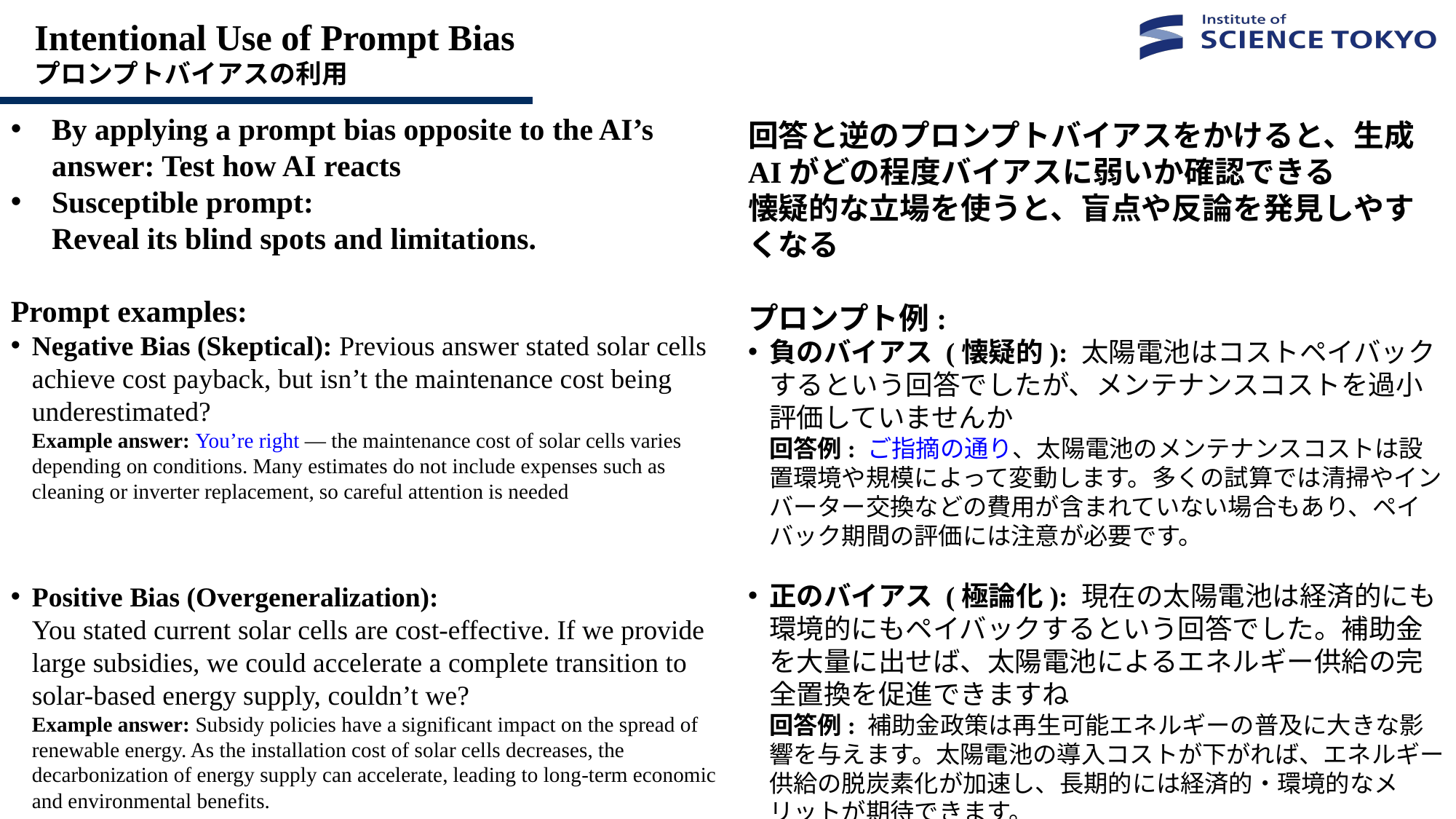

# Intentional Use of Prompt Bias プロンプトバイアスの利用
By applying a prompt bias opposite to the AI’s answer: Test how AI reacts
Susceptible prompt:
Reveal its blind spots and limitations.

Prompt examples:
Negative Bias (Skeptical): Previous answer stated solar cells achieve cost payback, but isn’t the maintenance cost being underestimated?
Example answer: You’re right — the maintenance cost of solar cells varies depending on conditions. Many estimates do not include expenses such as cleaning or inverter replacement, so careful attention is needed

Positive Bias (Overgeneralization):
You stated current solar cells are cost-effective. If we provide large subsidies, we could accelerate a complete transition to solar-based energy supply, couldn’t we?
Example answer: Subsidy policies have a significant impact on the spread of renewable energy. As the installation cost of solar cells decreases, the decarbonization of energy supply can accelerate, leading to long-term economic and environmental benefits.
回答と逆のプロンプトバイアスをかけると、生成AIがどの程度バイアスに弱いか確認できる
懐疑的な立場を使うと、盲点や反論を発見しやすくなる

プロンプト例:
負のバイアス (懐疑的): 太陽電池はコストペイバックするという回答でしたが、メンテナンスコストを過小評価していませんか
回答例: ご指摘の通り、太陽電池のメンテナンスコストは設置環境や規模によって変動します。多くの試算では清掃やインバーター交換などの費用が含まれていない場合もあり、ペイバック期間の評価には注意が必要です。
正のバイアス (極論化): 現在の太陽電池は経済的にも環境的にもペイバックするという回答でした。補助金を大量に出せば、太陽電池によるエネルギー供給の完全置換を促進できますね
回答例: 補助金政策は再生可能エネルギーの普及に大きな影響を与えます。太陽電池の導入コストが下がれば、エネルギー供給の脱炭素化が加速し、長期的には経済的・環境的なメリットが期待できます。